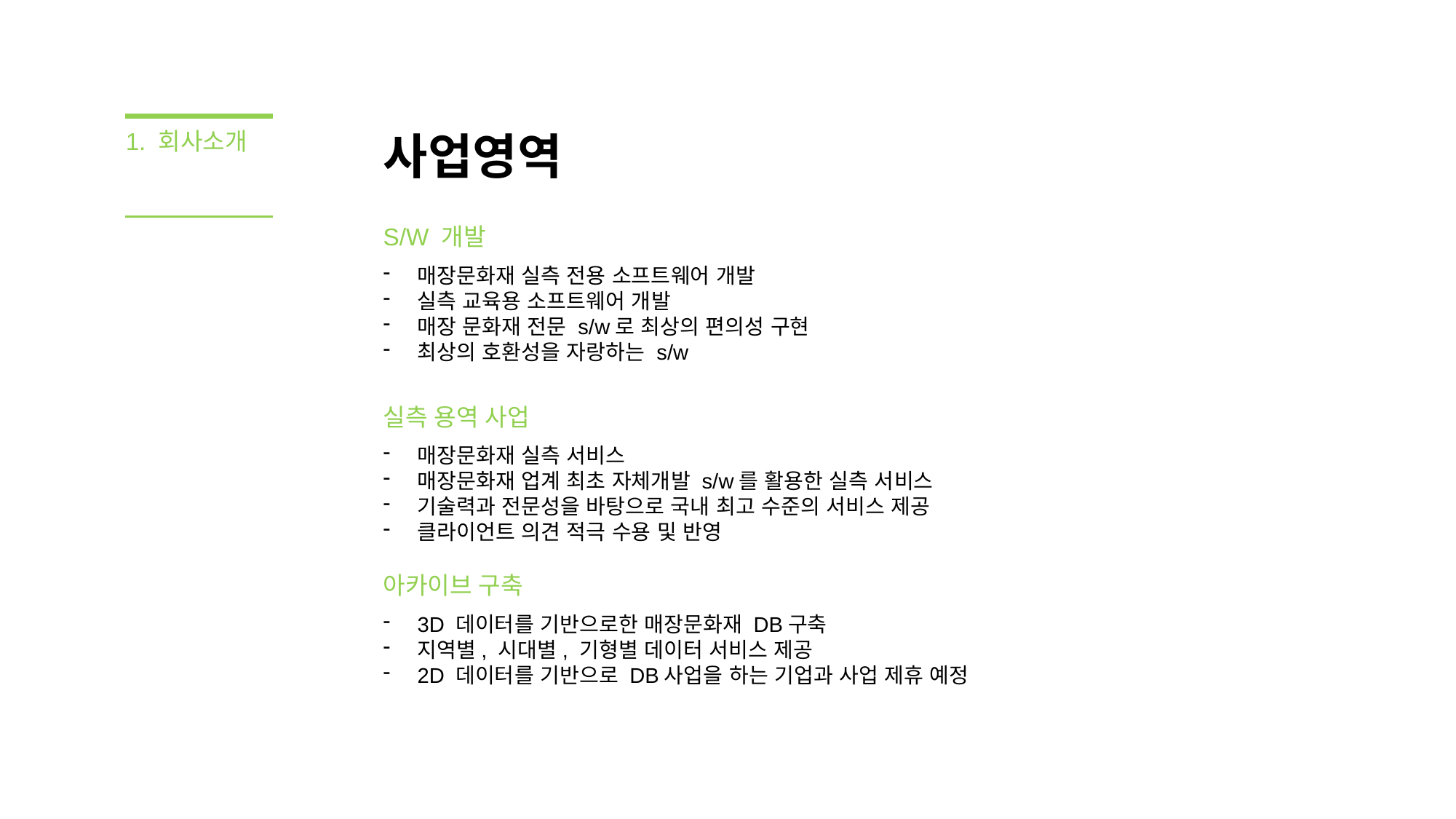

1. 회사소개
사업영역
S/W 개발
매장문화재 실측 전용 소프트웨어 개발
실측 교육용 소프트웨어 개발
매장 문화재 전문 s/w로 최상의 편의성 구현
최상의 호환성을 자랑하는 s/w
실측 용역 사업
매장문화재 실측 서비스
매장문화재 업계 최초 자체개발 s/w를 활용한 실측 서비스
기술력과 전문성을 바탕으로 국내 최고 수준의 서비스 제공
클라이언트 의견 적극 수용 및 반영

아카이브 구축
3D 데이터를 기반으로한 매장문화재 DB구축
지역별, 시대별, 기형별 데이터 서비스 제공
2D 데이터를 기반으로 DB사업을 하는 기업과 사업 제휴 예정